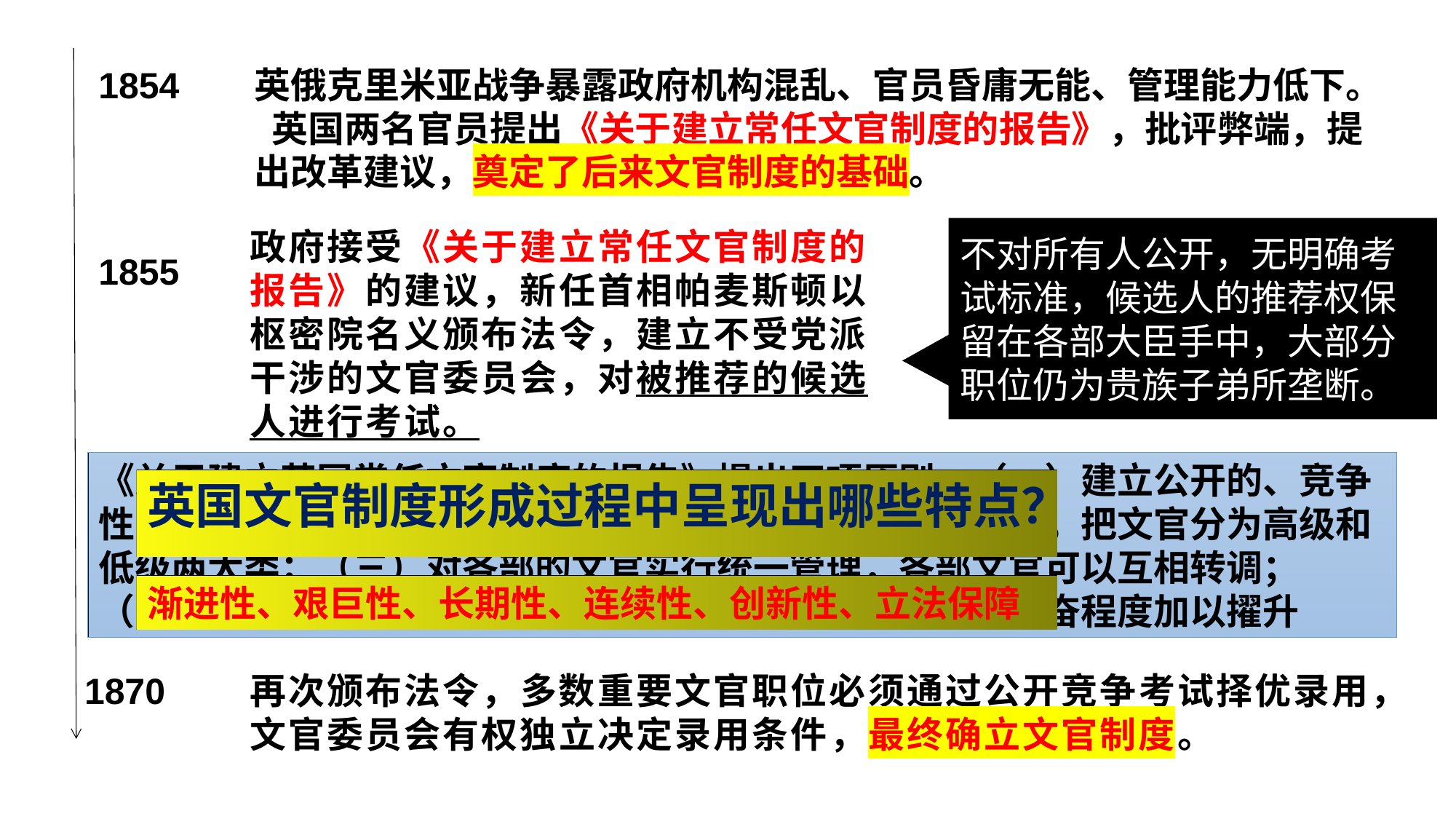

1854
英俄克里米亚战争暴露政府机构混乱、官员昏庸无能、管理能力低下。
 英国两名官员提出《关于建立常任文官制度的报告》，批评弊端，提出改革建议，奠定了后来文官制度的基础。
政府接受《关于建立常任文官制度的报告》的建议，新任首相帕麦斯顿以枢密院名义颁布法令，建立不受党派干涉的文官委员会，对被推荐的候选人进行考试。
不对所有人公开，无明确考试标准，候选人的推荐权保留在各部大臣手中，大部分职位仍为贵族子弟所垄断。
1855
《关于建立英国常任文官制度的报告》提出四项原则：（一）建立公开的、竞争性的考试制度，择优录用文官；（二）根据不同的教育程度，把文官分为高级和低级两大类；（三）对各部的文官实行统一管理，各部文官可以互相转调；（四）严加考核文官平时的工作，根据他们的工作成绩和勤奋程度加以擢升
英国文官制度形成过程中呈现出哪些特点？

渐进性、艰巨性、长期性、连续性、创新性、立法保障
1870
再次颁布法令，多数重要文官职位必须通过公开竞争考试择优录用，文官委员会有权独立决定录用条件，最终确立文官制度。